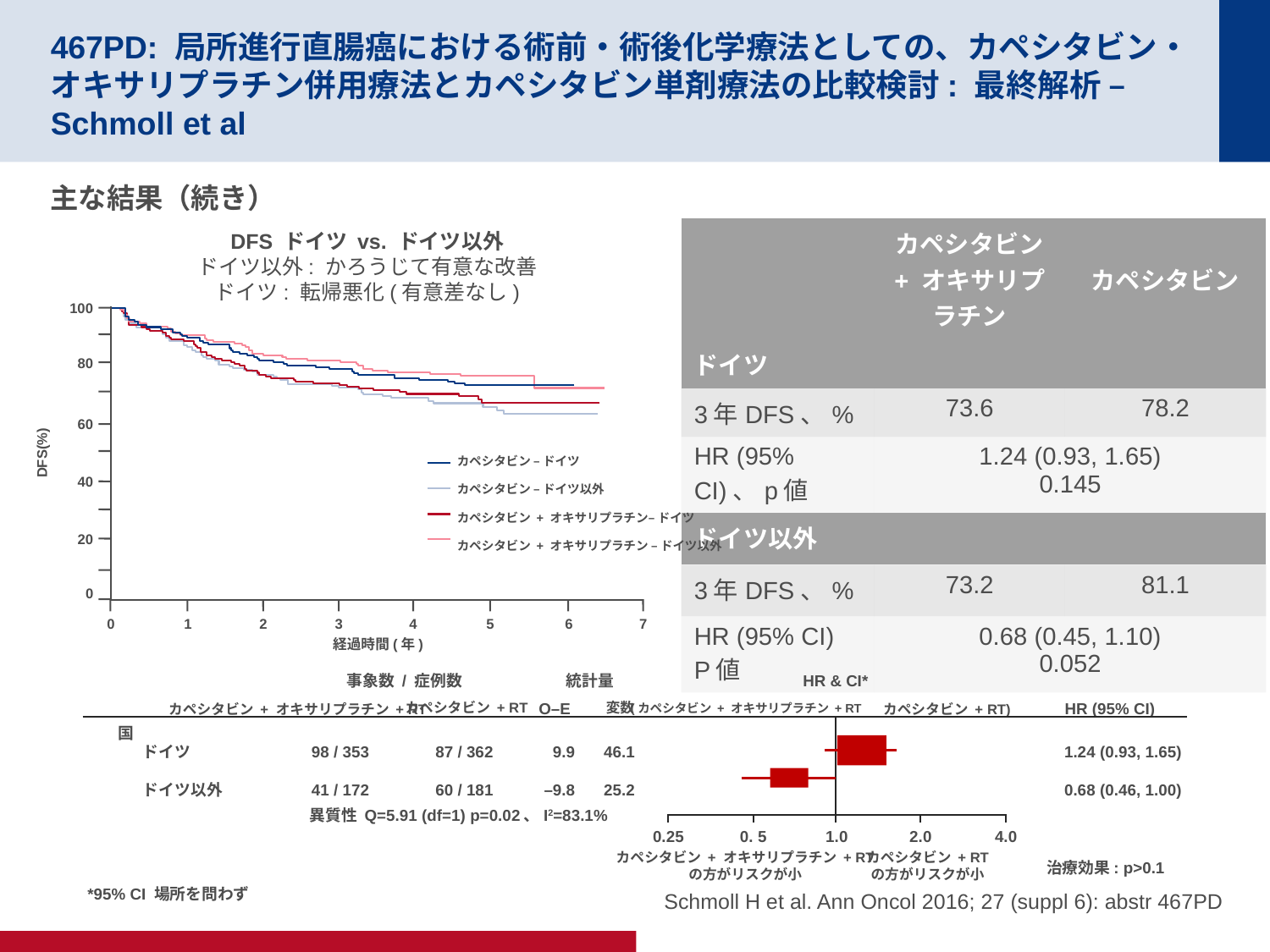

# 467PD: 局所進行直腸癌における術前・術後化学療法としての、カペシタビン・オキサリプラチン併用療法とカペシタビン単剤療法の比較検討: 最終解析 – Schmoll et al
主な結果（続き）

|  | カペシタビン + オキサリプラチン | カペシタビン |
| --- | --- | --- |
| ドイツ |  |  |
| 3年DFS、% | 73.6 | 78.2 |
| HR (95% CI)、p値 | 1.24 (0.93, 1.65) 0.145 |  |
| ドイツ以外 |  |  |
| 3年DFS、% | 73.2 | 81.1 |
| HR (95% CI) P値 | 0.68 (0.45, 1.10) 0.052 |  |
DFS ドイツ vs. ドイツ以外
ドイツ以外: かろうじて有意な改善
ドイツ: 転帰悪化(有意差なし)
100

80

60

DFS(%)

40

20

0

0
1
2
3
4
5
6
7
経過時間(年)

カペシタビン – ドイツ
カペシタビン – ドイツ以外
カペシタビン + オキサリプラチン– ドイツ
カペシタビン + オキサリプラチン – ドイツ以外
事象数 / 症例数
統計量
HR & CI*
カペシタビン + RT
O–E
変数
HR (95% CI)
カペシタビン + オキサリプラチン + RT
(カペシタビン + オキサリプラチン + RT
カペシタビン + RT)
国
ドイツ

ドイツ以外
98 / 353

41 / 172
87 / 362

60 / 181
9.9

–9.8
46.1

25.2

1.24 (0.93, 1.65)

0.68 (0.46, 1.00)

異質性 Q=5.91 (df=1) p=0.02、I2=83.1%
0.25
0. 5
1.0
2.0
4.0
カペシタビン + オキサリプラチン + RT
の方がリスクが小
カペシタビン + RT
の方がリスクが小
治療効果: p>0.1
*95% CI 場所を問わず
Schmoll H et al. Ann Oncol 2016; 27 (suppl 6): abstr 467PD